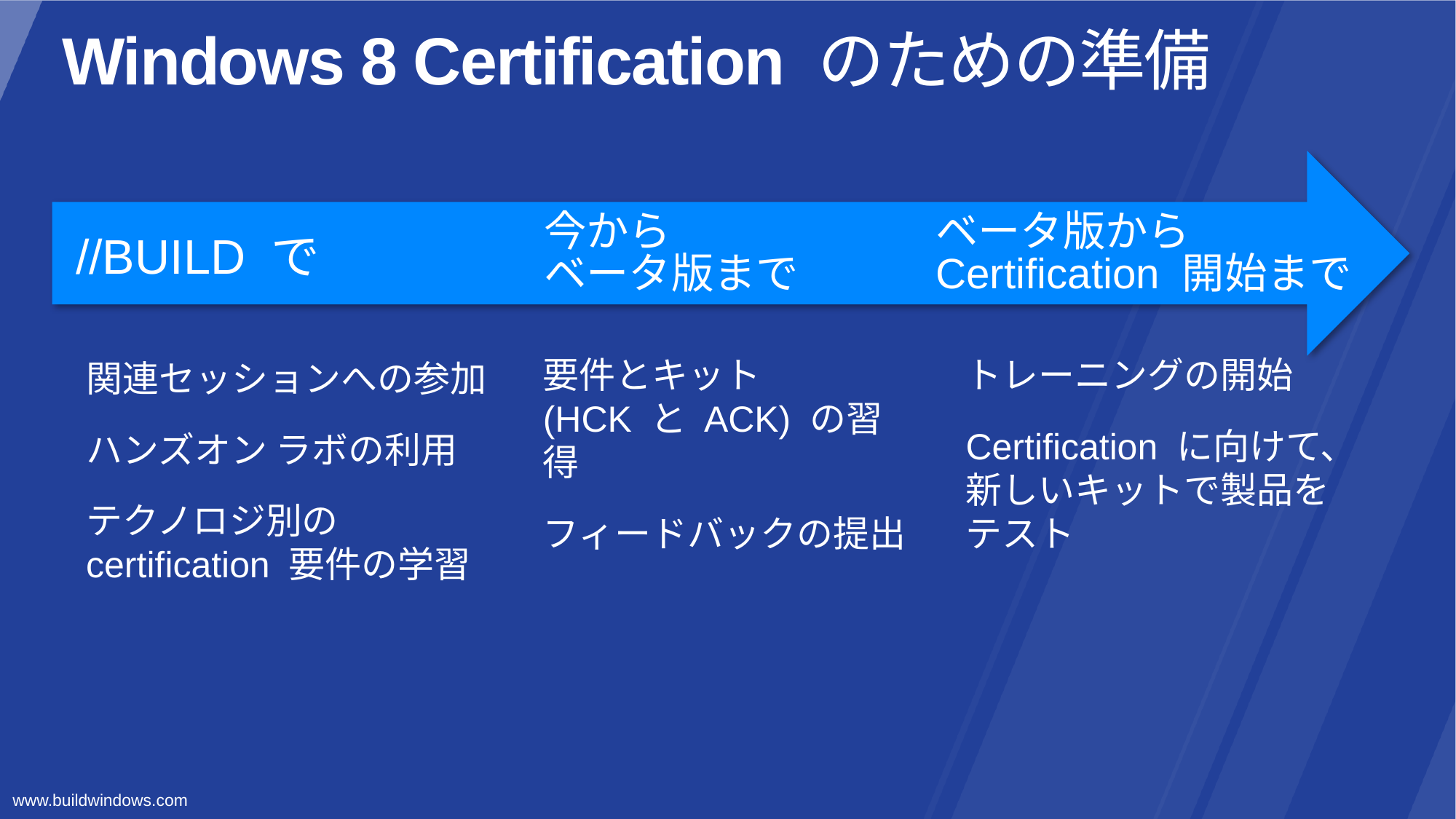

# Windows 8 Certification のための準備

今から
ベータ版まで
ベータ版から
Certification 開始まで
//BUILD で
トレーニングの開始
Certification に向けて、新しいキットで製品をテスト
要件とキット
(HCK と ACK) の習得
フィードバックの提出

関連セッションへの参加
ハンズオン ラボの利用
テクノロジ別の  certification 要件の学習